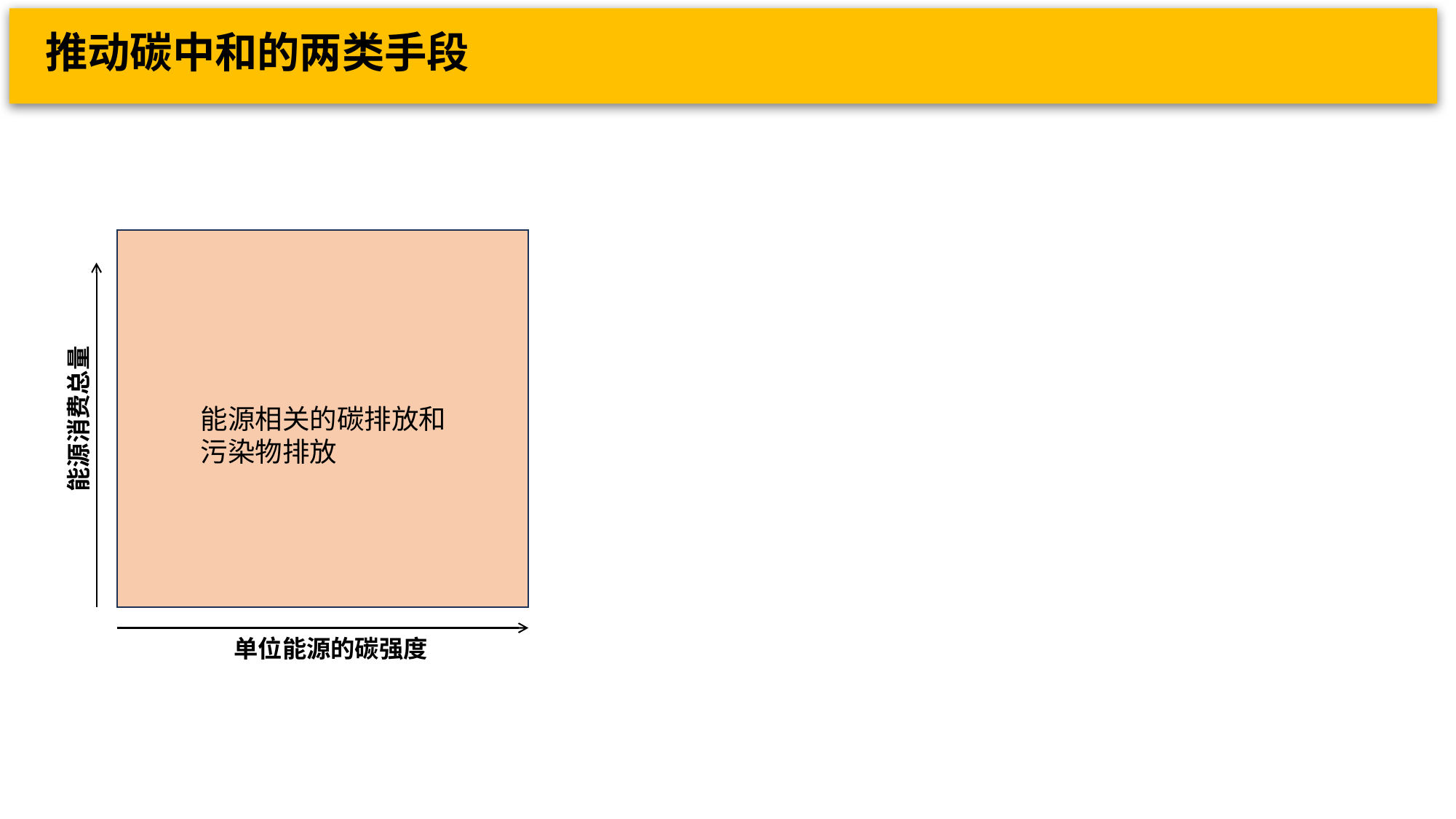

推动碳中和的两类手段

能源相关的碳排放和污染物排放
能源消费总量
单位能源的碳强度